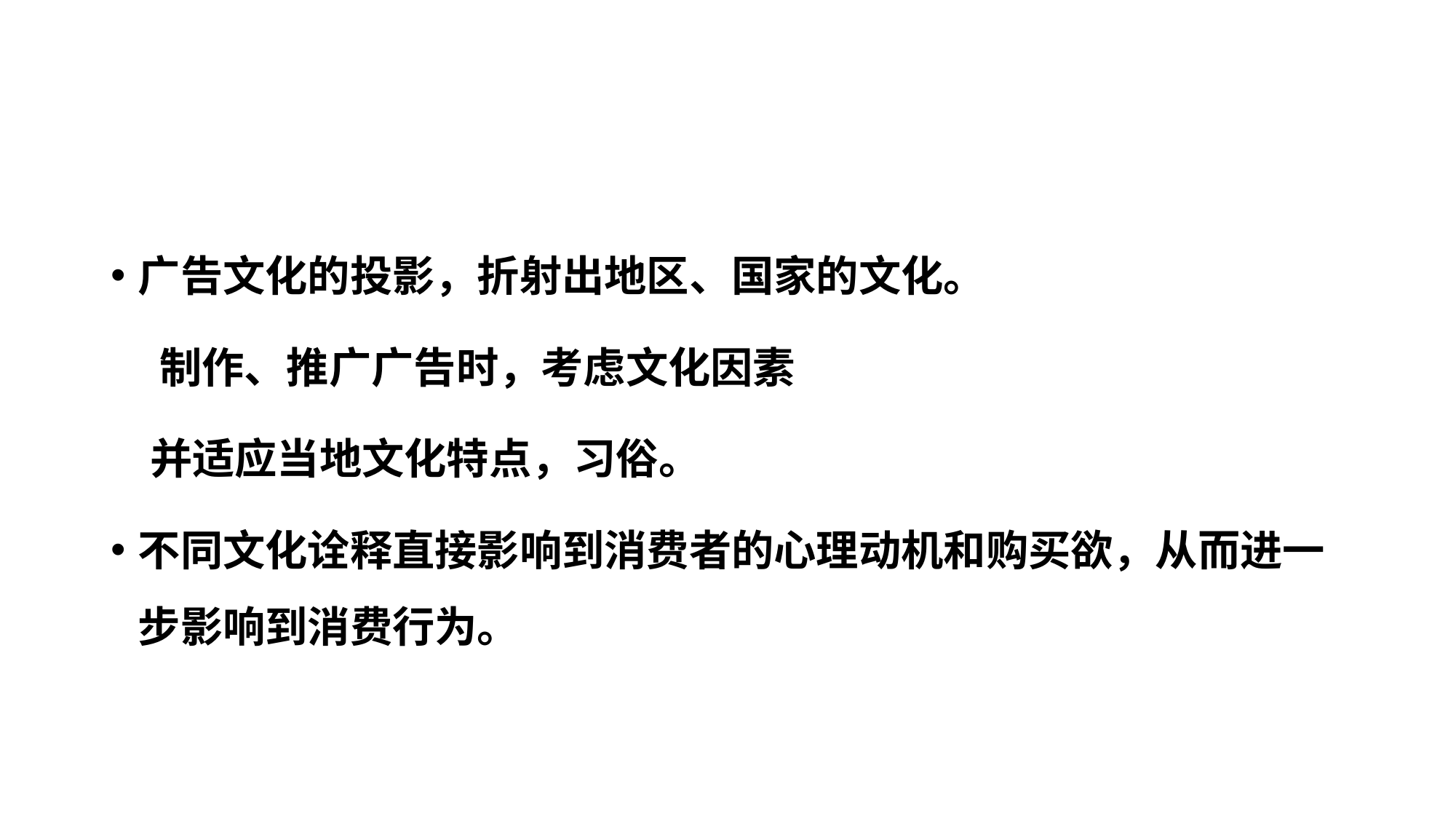

广告文化的投影，折射出地区、国家的文化。
    制作、推广广告时，考虑文化因素
   并适应当地文化特点，习俗。
不同文化诠释直接影响到消费者的心理动机和购买欲，从而进一步影响到消费行为。